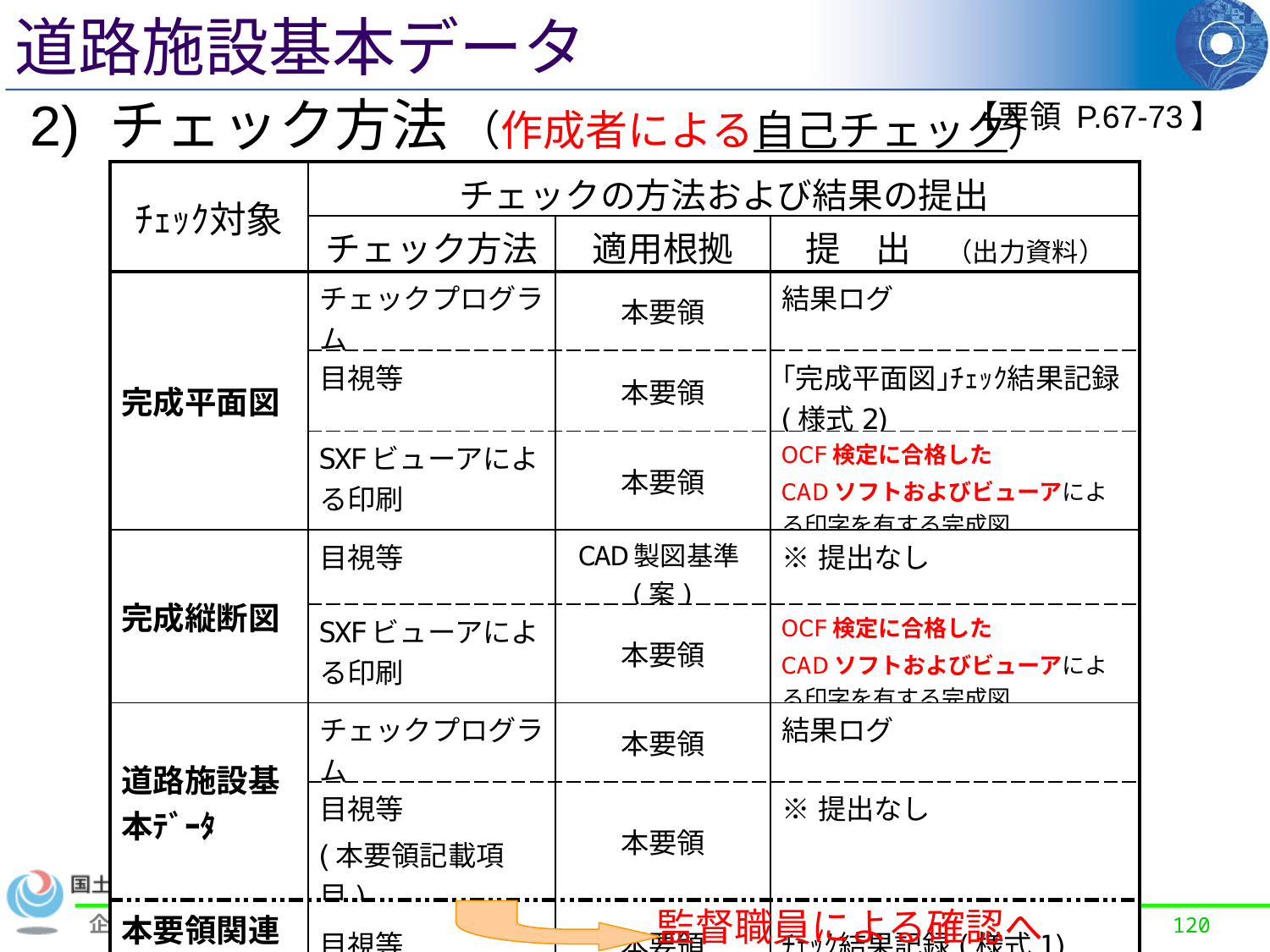

道路施設基本データ
【要領 P.67-73】
# 2) チェック方法 （作成者による自己チェック）
| ﾁｪｯｸ対象 | チェックの方法および結果の提出 |  |  |
| --- | --- | --- | --- |
|  | チェック方法 | 適用根拠 | 提　出　（出力資料） |
| 完成平面図 | チェックプログラム | 本要領 | 結果ログ |
|  | 目視等 | 本要領 | ｢完成平面図｣ﾁｪｯｸ結果記録(様式2) |
|  | SXFビューアによる印刷 | 本要領 | OCF検定に合格した CADソフトおよびビューアによる印字を有する完成図 |
| 完成縦断図 | 目視等 | CAD製図基準(案) | ※提出なし |
|  | SXFビューアによる印刷 | 本要領 | OCF検定に合格した CADソフトおよびビューアによる印字を有する完成図 |
| 道路施設基本ﾃﾞｰﾀ | チェックプログラム | 本要領 | 結果ログ |
|  | 目視等 (本要領記載項目) | 本要領 | ※提出なし |
| 本要領関連成果物全般 | 目視等 | 本要領 | ﾁｪｯｸ結果記録(様式1) |
監督職員による確認へ